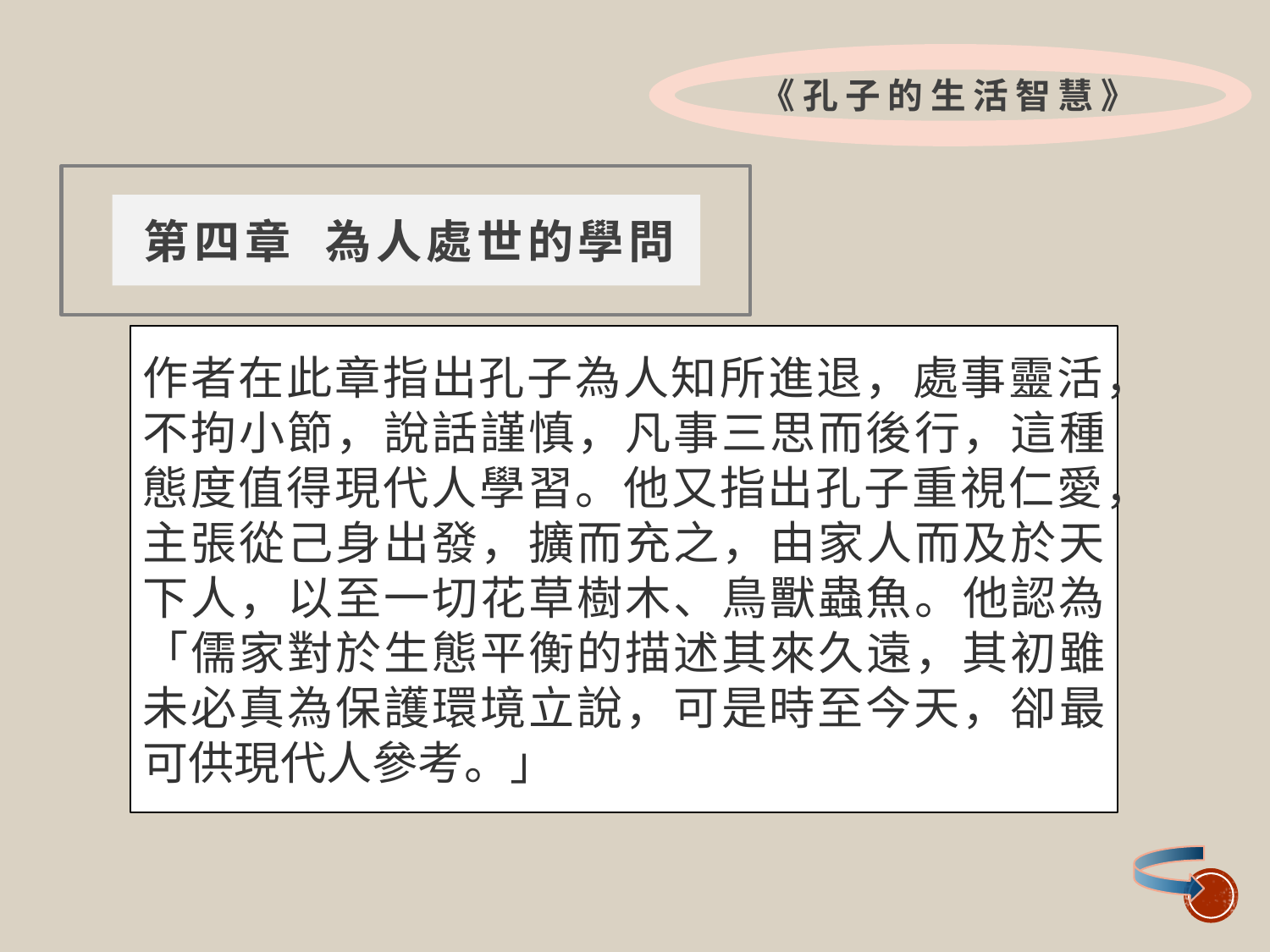

《孔子的生活智慧》

第四章  為人處世的學問

作者在此章指出孔子為人知所進退，處事靈活，不拘小節，說話謹慎，凡事三思而後行，這種態度值得現代人學習。他又指出孔子重視仁愛，主張從己身出發，擴而充之，由家人而及於天下人，以至一切花草樹木、鳥獸蟲魚。他認為「儒家對於生態平衡的描述其來久遠，其初雖未必真為保護環境立說，可是時至今天，卻最可供現代人參考。」